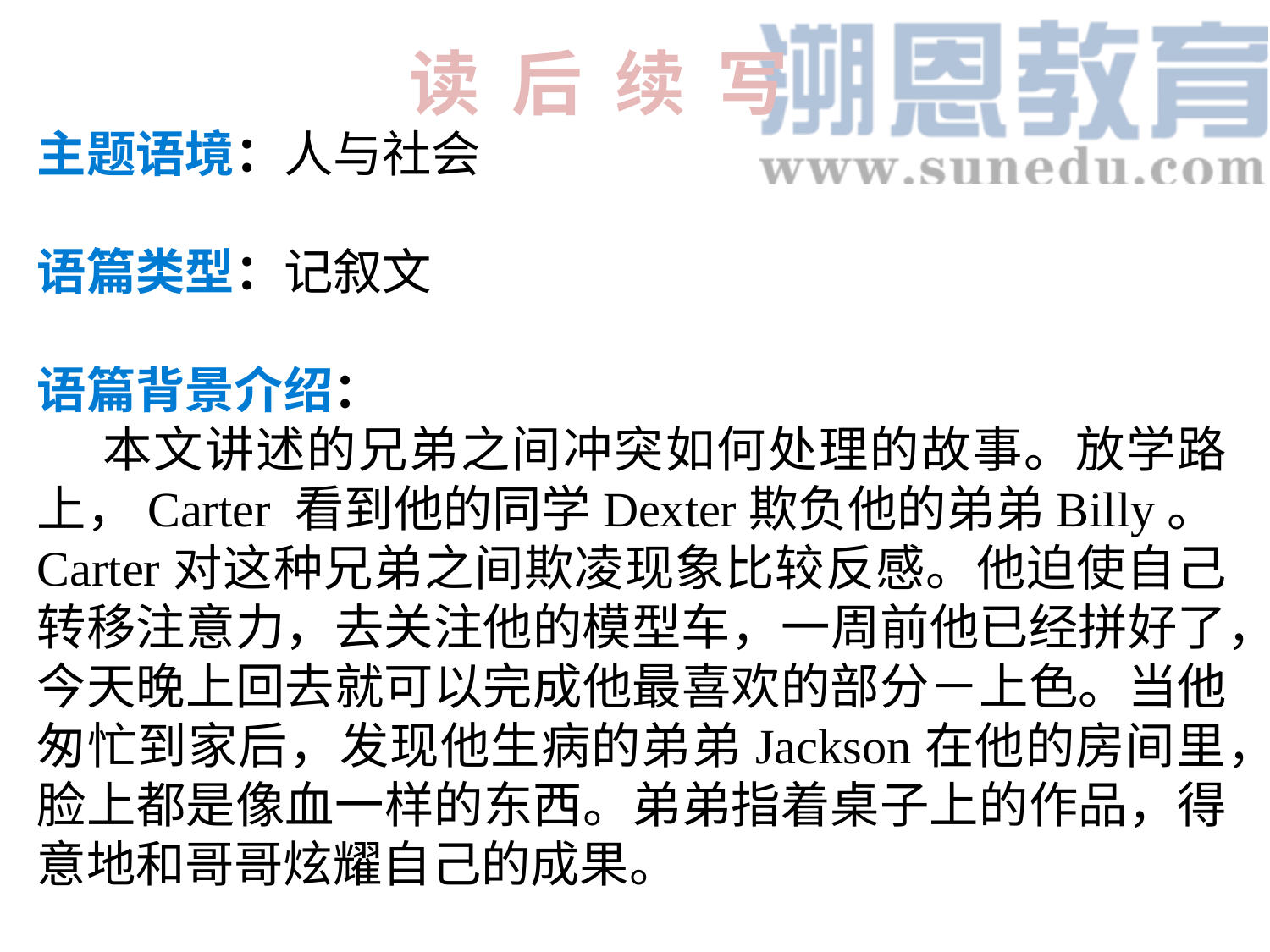

读  后  续  写
主题语境：人与社会

语篇类型：记叙文

语篇背景介绍：
    本文讲述的兄弟之间冲突如何处理的故事。放学路上，Carter 看到他的同学Dexter欺负他的弟弟Billy。Carter对这种兄弟之间欺凌现象比较反感。他迫使自己转移注意力，去关注他的模型车，一周前他已经拼好了，今天晚上回去就可以完成他最喜欢的部分－上色。当他匆忙到家后，发现他生病的弟弟Jackson在他的房间里，脸上都是像血一样的东西。弟弟指着桌子上的作品，得意地和哥哥炫耀自己的成果。